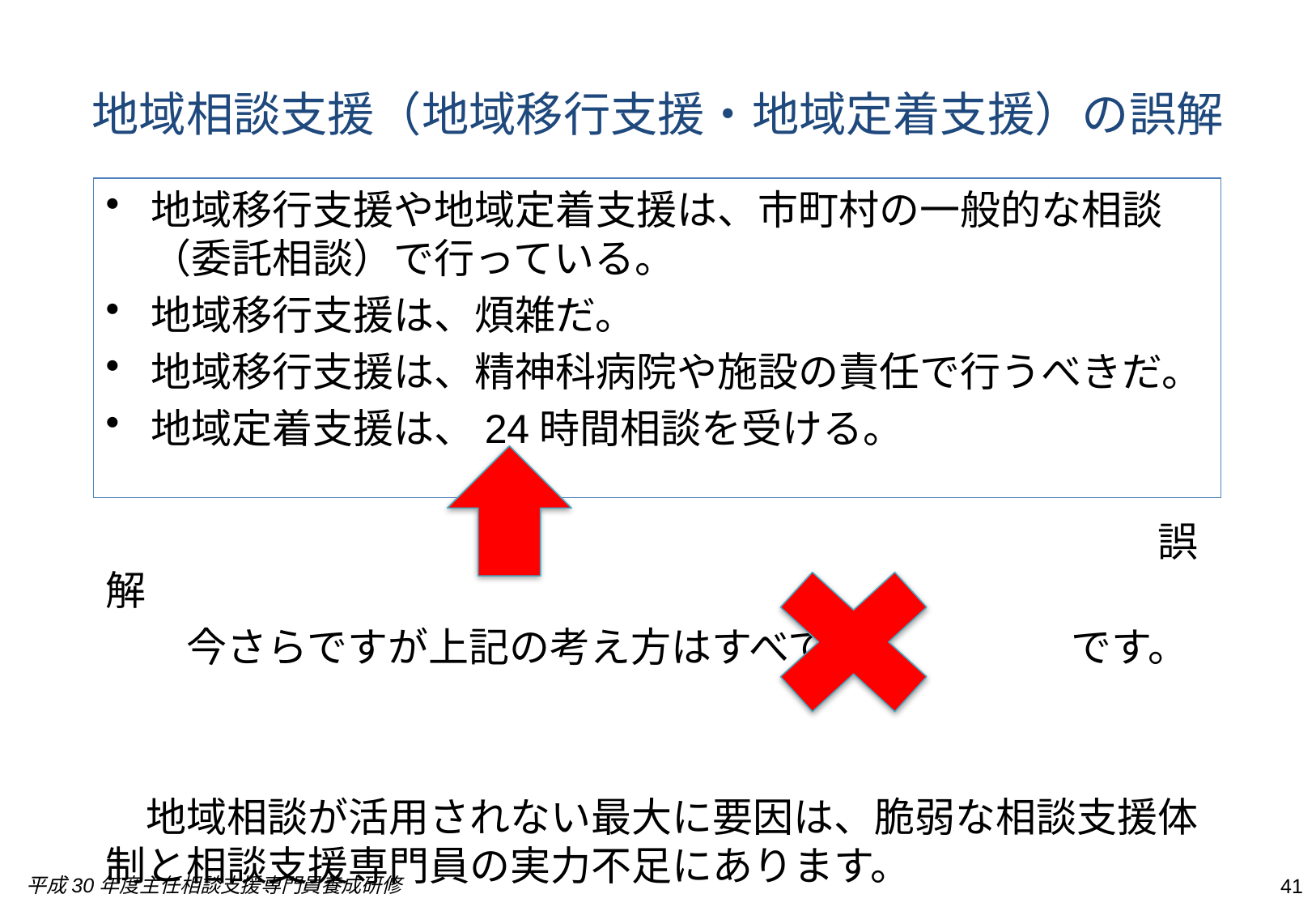

# 地域相談支援（地域移行支援・地域定着支援）の誤解
地域移行支援や地域定着支援は、市町村の一般的な相談（委託相談）で行っている。
地域移行支援は、煩雑だ。
地域移行支援は、精神科病院や施設の責任で行うべきだ。
地域定着支援は、24時間相談を受ける。

　　　　　　　　　　　　　　　　　　　　　　　　　　誤解
　　今さらですが上記の考え方はすべて　　　　　　です。

　地域相談が活用されない最大に要因は、脆弱な相談支援体制と相談支援専門員の実力不足にあります。

平成30年度主任相談支援専門員養成研修
41